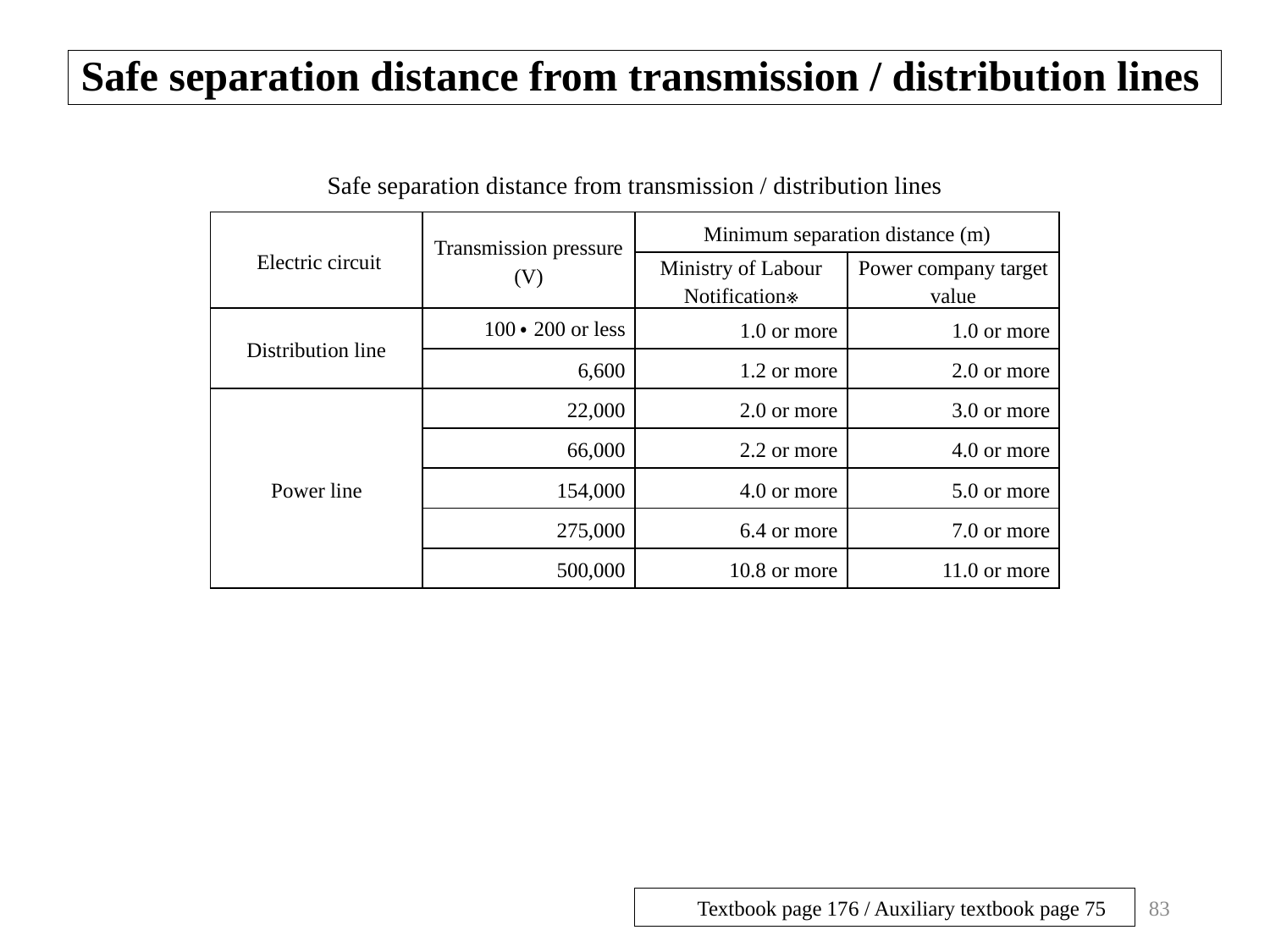

# Safe separation distance from transmission / distribution lines
Safe separation distance from transmission / distribution lines
| Electric circuit | Transmission pressure (V) | Minimum separation distance (m) |  |
| --- | --- | --- | --- |
|  |  | Ministry of Labour Notification※ | Power company target value |
| Distribution line | 100・200 or less | 1.0 or more | 1.0 or more |
|  | 6,600 | 1.2 or more | 2.0 or more |
| Power line | 22,000 | 2.0 or more | 3.0 or more |
|  | 66,000 | 2.2 or more | 4.0 or more |
|  | 154,000 | 4.0 or more | 5.0 or more |
|  | 275,000 | 6.4 or more | 7.0 or more |
|  | 500,000 | 10.8 or more | 11.0 or more |
83
Textbook page 176 / Auxiliary textbook page 75